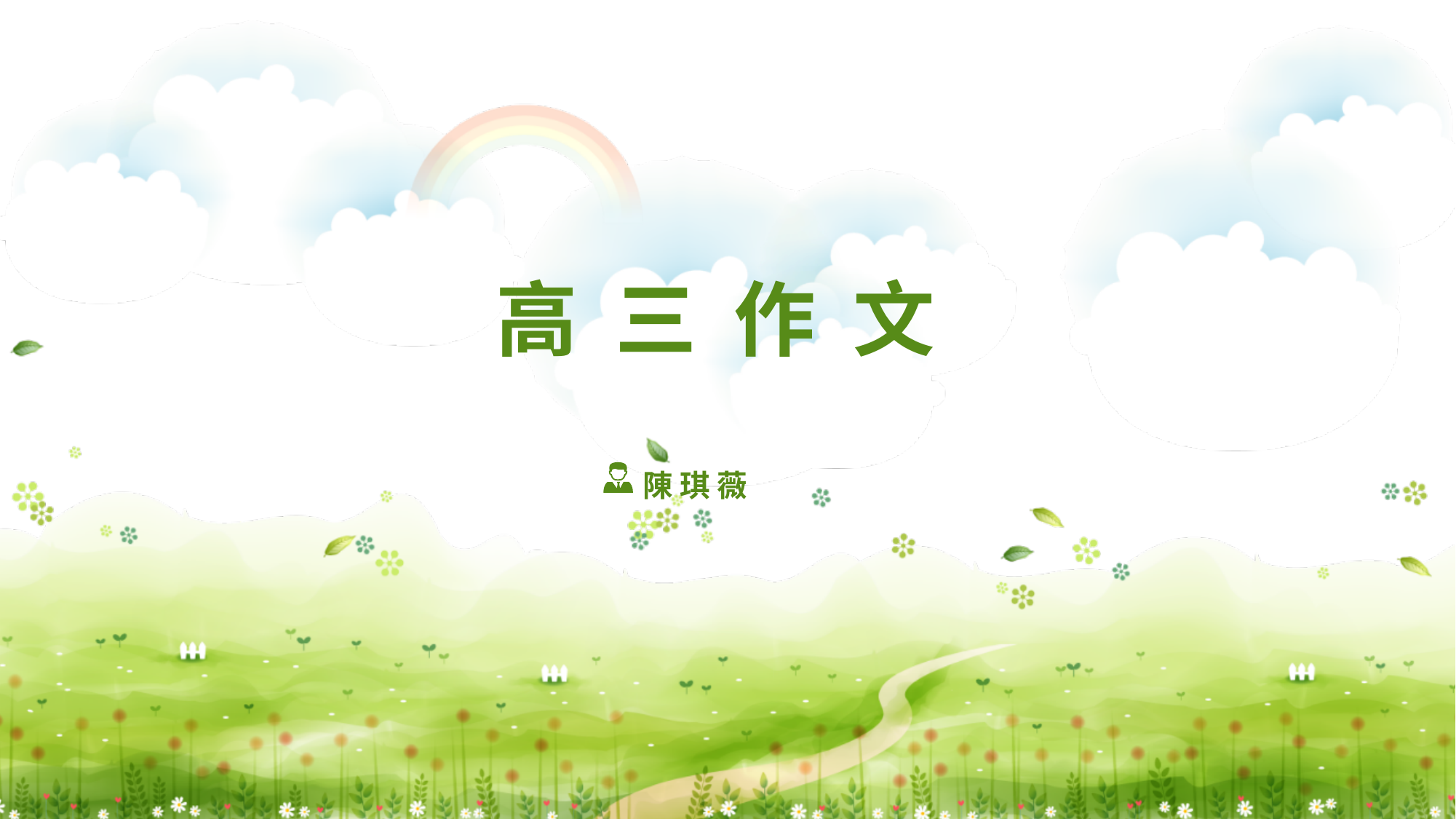

高  三  作  文
陳 琪 薇